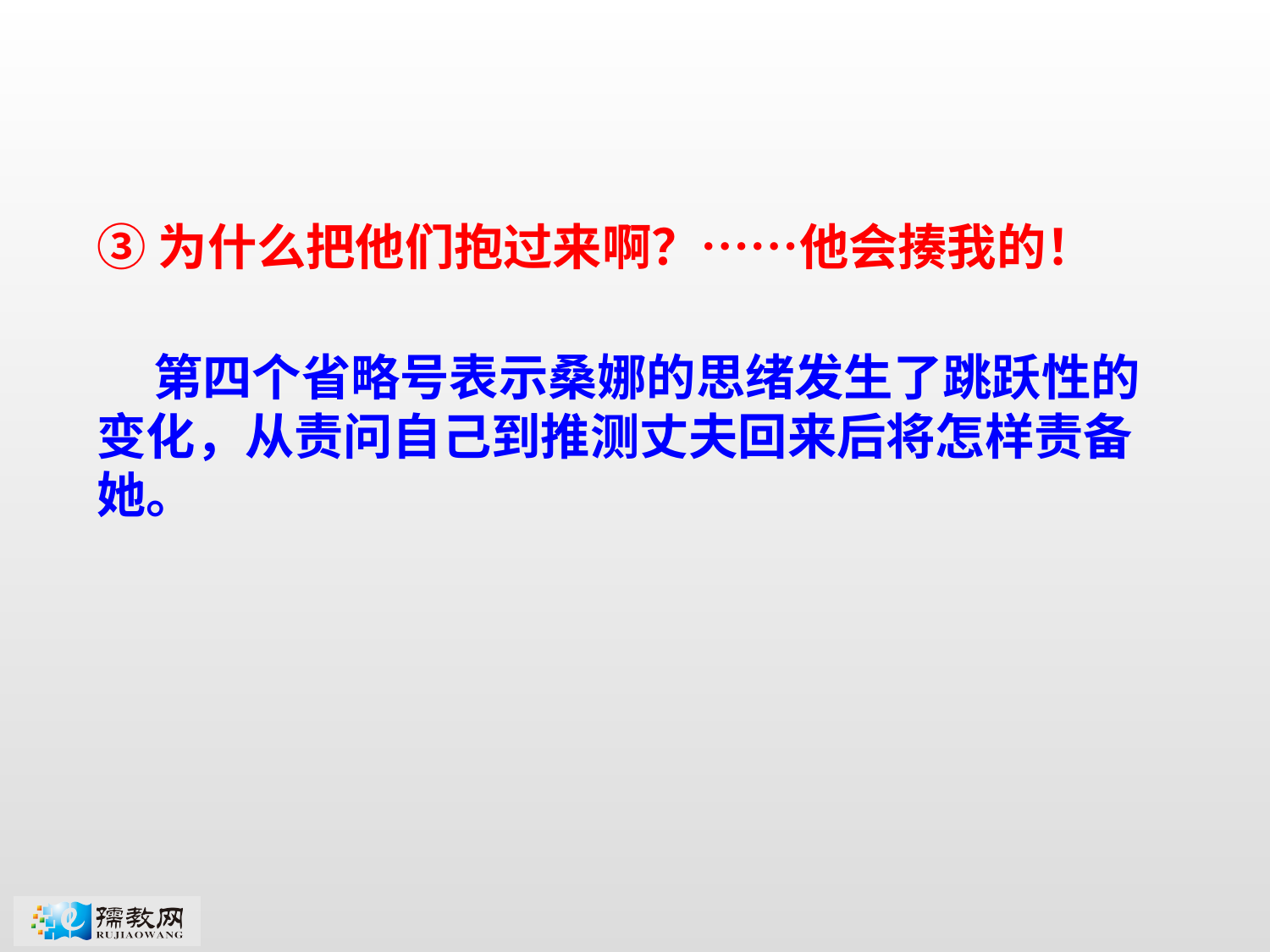

③为什么把他们抱过来啊？……他会揍我的！
    第四个省略号表示桑娜的思绪发生了跳跃性的变化，从责问自己到推测丈夫回来后将怎样责备她。